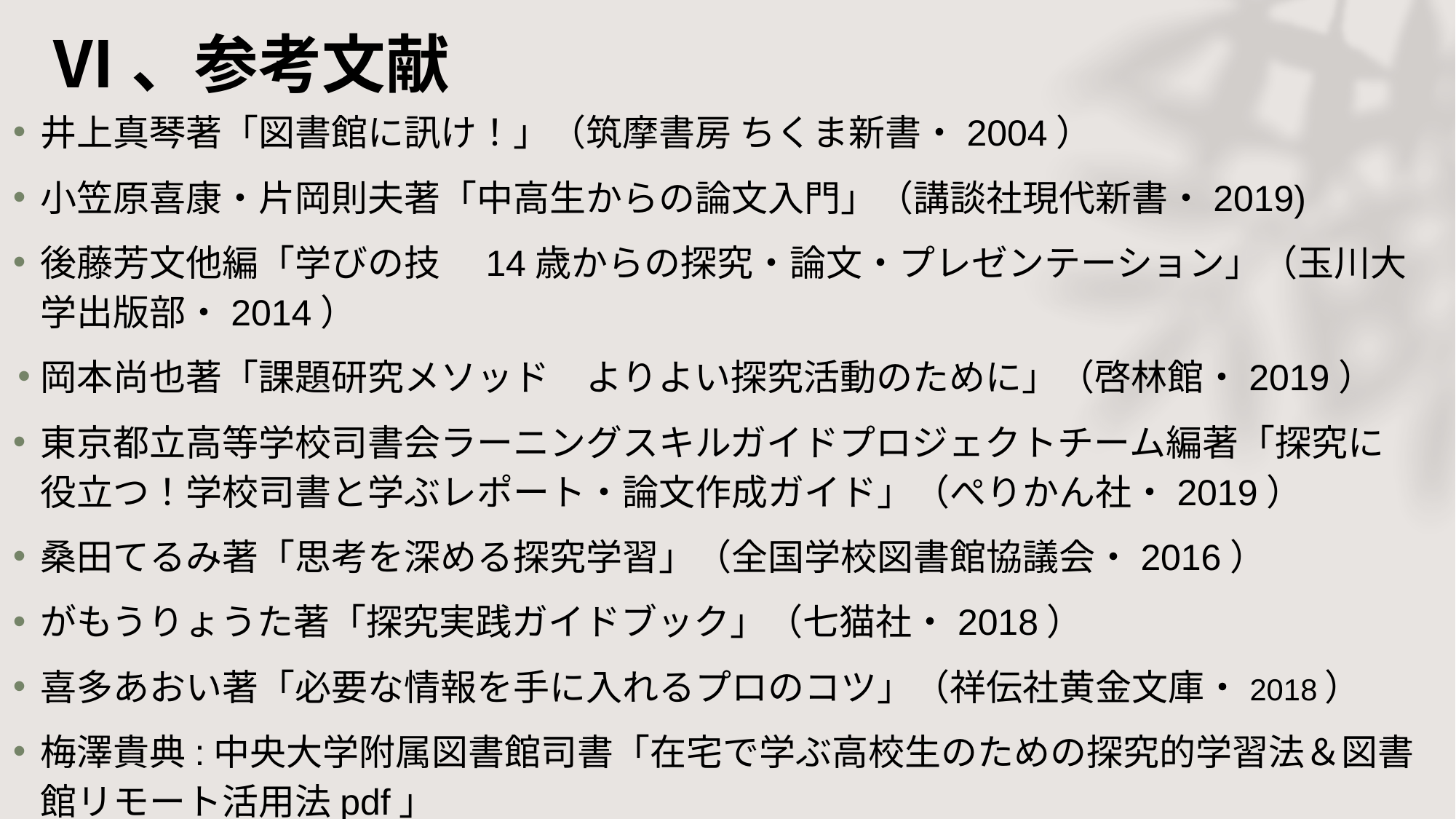

# Ⅵ、参考文献
井上真琴著「図書館に訊け！」（筑摩書房 ちくま新書・2004）
小笠原喜康・片岡則夫著「中高生からの論文入門」（講談社現代新書・2019)
後藤芳文他編「学びの技　14歳からの探究・論文・プレゼンテーション」（玉川大学出版部・2014）
岡本尚也著「課題研究メソッド　よりよい探究活動のために」（啓林館・2019）
東京都立高等学校司書会ラーニングスキルガイドプロジェクトチーム編著「探究に役立つ！学校司書と学ぶレポート・論文作成ガイド」（ぺりかん社・2019）
桑田てるみ著「思考を深める探究学習」（全国学校図書館協議会・2016）
がもうりょうた著「探究実践ガイドブック」（七猫社・2018）
喜多あおい著「必要な情報を手に入れるプロのコツ」（祥伝社黄金文庫・2018）
梅澤貴典:中央大学附属図書館司書「在宅で学ぶ高校生のための探究的学習法＆図書館リモート活用法pdf」